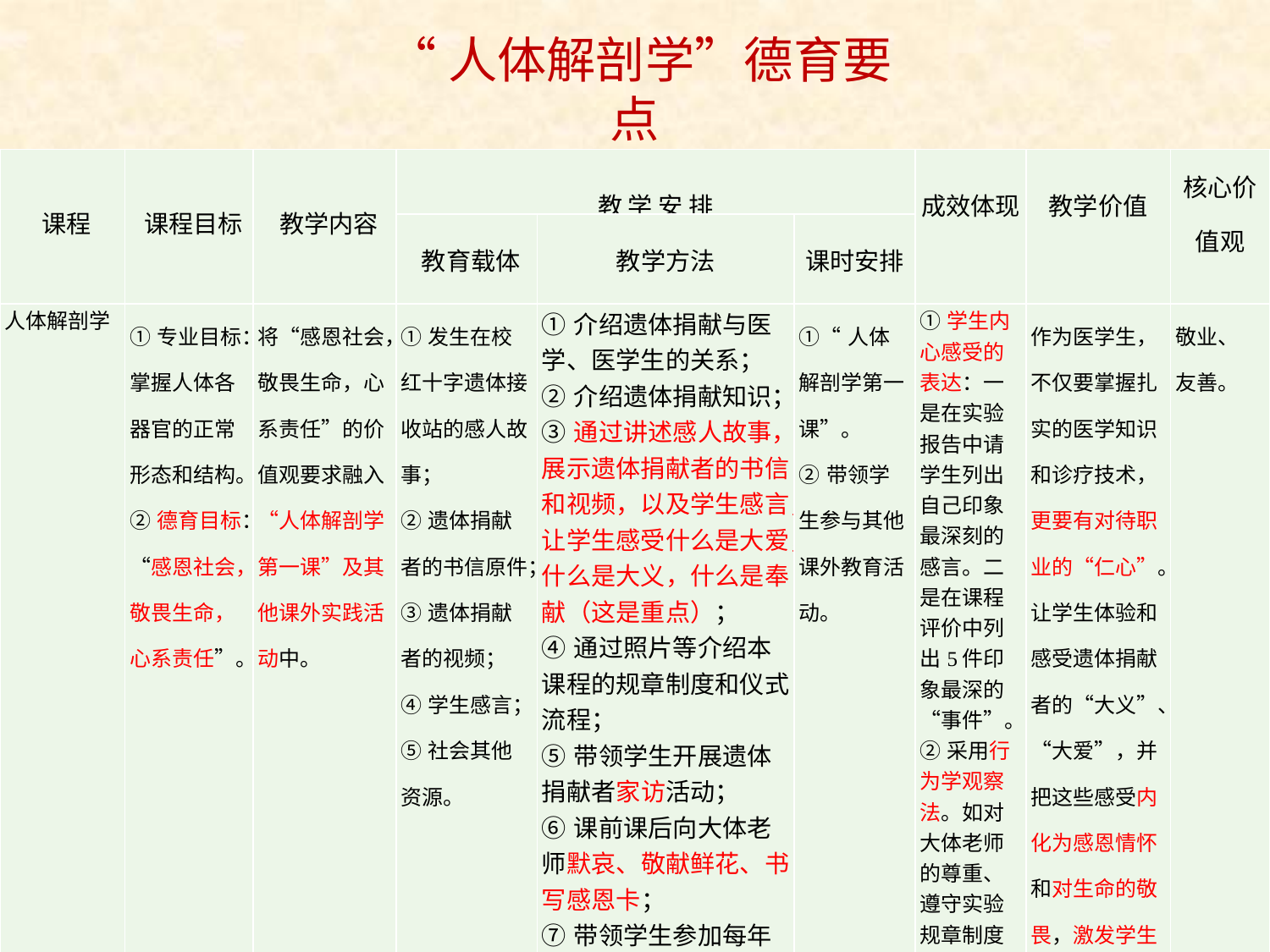

“人体解剖学”德育要点
| 课程 | 课程目标 | 教学内容 | 教 学 安 排 |  |  | 成效体现 | 教学价值 | 核心价值观 |
| --- | --- | --- | --- | --- | --- | --- | --- | --- |
|  |  |  | 教育载体 | 教学方法 | 课时安排 |  |  |  |
| 人体解剖学 | ①专业目标：掌握人体各器官的正常形态和结构。 ②德育目标：“感恩社会，敬畏生命，心系责任”。 | 将“感恩社会，敬畏生命，心系责任”的价值观要求融入“人体解剖学第一课”及其他课外实践活动中。 | ①发生在校红十字遗体接收站的感人故事； ②遗体捐献者的书信原件； ③遗体捐献者的视频； ④学生感言； ⑤社会其他资源。 | ①介绍遗体捐献与医学、医学生的关系； ②介绍遗体捐献知识； ③通过讲述感人故事，展示遗体捐献者的书信和视频，以及学生感言，让学生感受什么是大爱，什么是大义，什么是奉献（这是重点）； ④通过照片等介绍本课程的规章制度和仪式流程； ⑤带领学生开展遗体捐献者家访活动； ⑥课前课后向大体老师默哀、敬献鲜花、书写感恩卡； ⑦带领学生参加每年的“上海市遗体捐献纪念日活动”等。 | ①“人体解剖学第一课”。 ②带领学生参与其他课外教育活动。 | ①学生内心感受的表达：一是在实验报告中请学生列出自己印象最深刻的感言。二是在课程评价中列出5件印象最深的“事件”。 ②采用行为学观察法。如对大体老师的尊重、遵守实验规章制度和学习态度等。 | 作为医学生，不仅要掌握扎实的医学知识和诊疗技术，更要有对待职业的“仁心”。让学生体验和感受遗体捐献者的“大义”、“大爱”，并把这些感受内化为感恩情怀和对生命的敬畏，激发学生内在学习动力和对医学事业的责任感。 | 敬业、 友善。 |
15